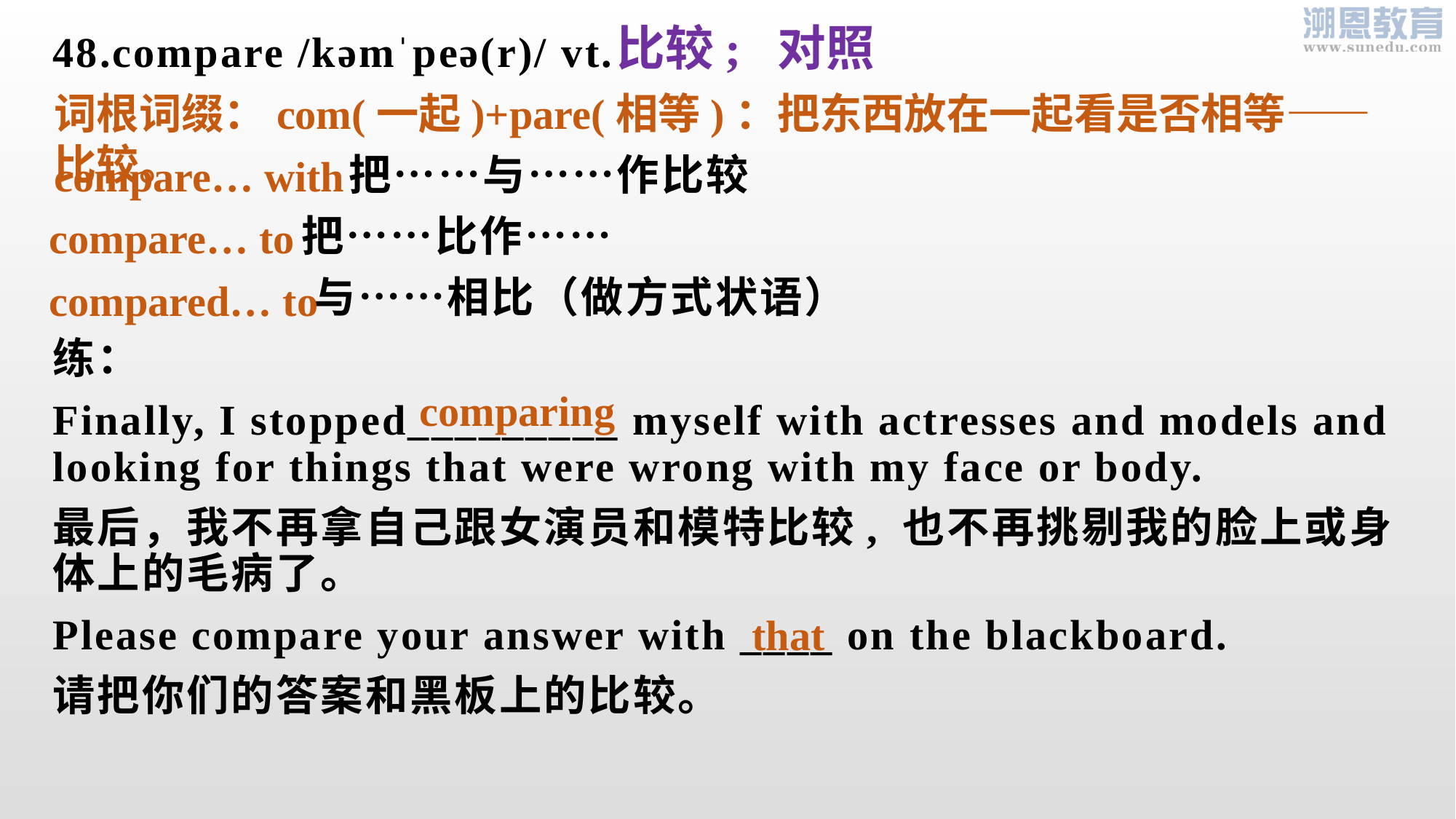

比较;  对照
48.compare /kəmˈpeə(r)/ vt.

                        把……与……作比较
                    把……比作……
                     与……相比（做方式状语）
练：
Finally, I stopped_________ myself with actresses and models and looking for things that were wrong with my face or body.
最后，我不再拿自己跟女演员和模特比较, 也不再挑剔我的脸上或身体上的毛病了。
Please compare your answer with ____ on the blackboard.
请把你们的答案和黑板上的比较。

词根词缀：com(一起)+pare(相等)：把东西放在一起看是否相等——比较。
compare… with
compare… to
compared… to
comparing
that